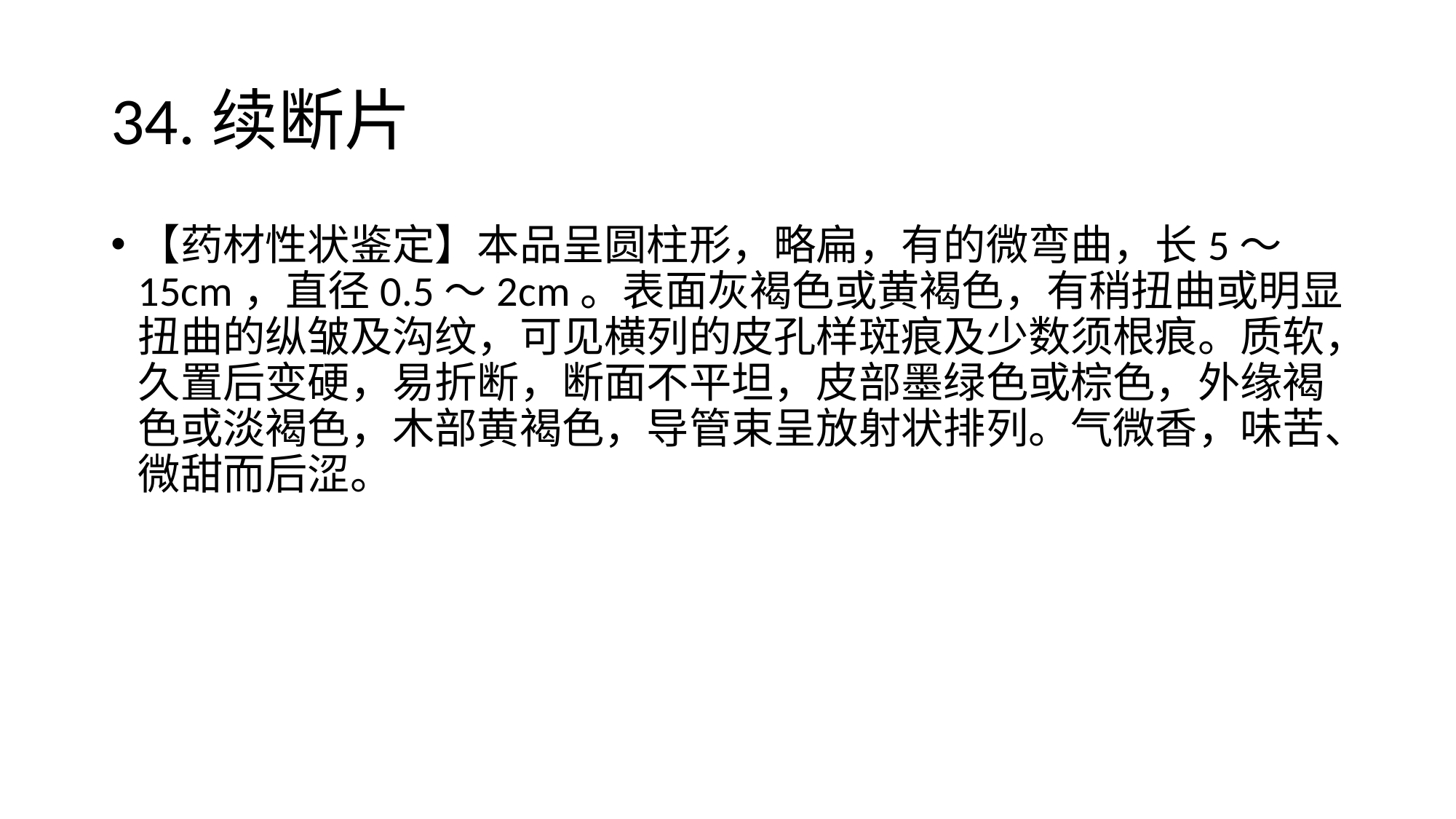

# 34.续断片
【药材性状鉴定】本品呈圆柱形，略扁，有的微弯曲，长5～15cm，直径0.5～2cm。表面灰褐色或黄褐色，有稍扭曲或明显扭曲的纵皱及沟纹，可见横列的皮孔样斑痕及少数须根痕。质软，久置后变硬，易折断，断面不平坦，皮部墨绿色或棕色，外缘褐色或淡褐色，木部黄褐色，导管束呈放射状排列。气微香，味苦、微甜而后涩。